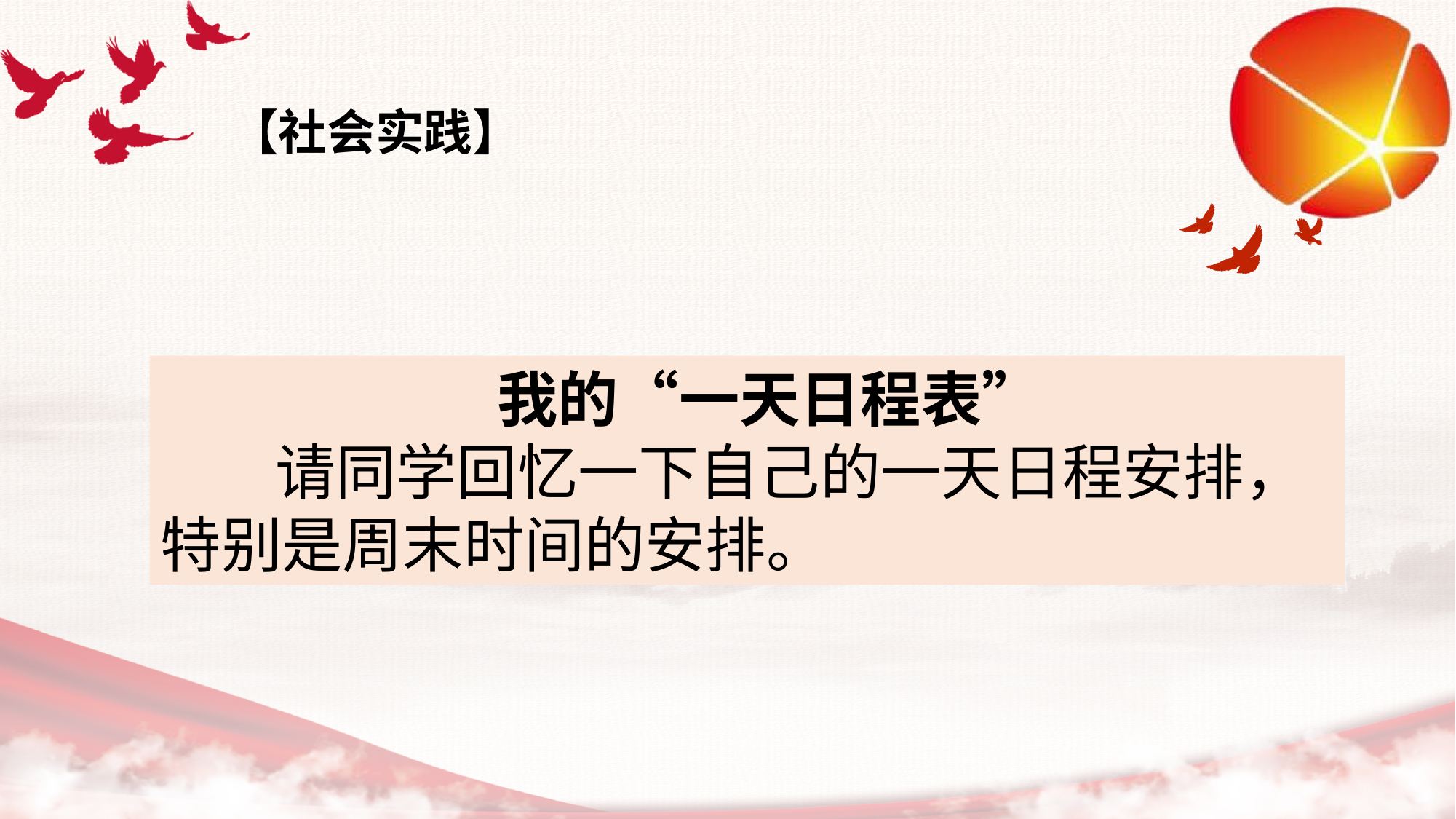

【社会实践】
我的“一天日程表”
    请同学回忆一下自己的一天日程安排，特别是周末时间的安排。